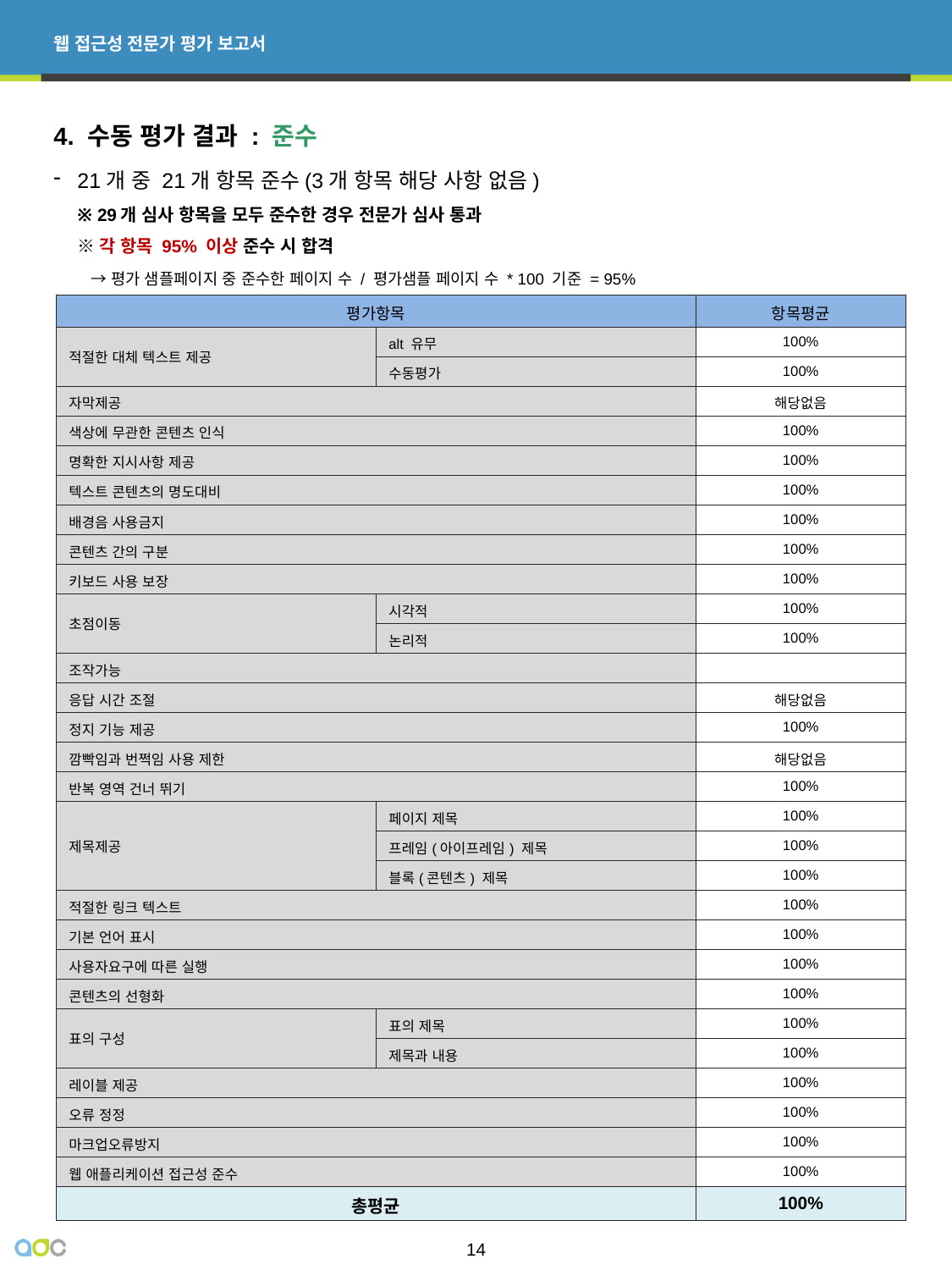

# 4. 수동 평가 결과 : 준수
21개 중 21개 항목 준수(3개 항목 해당 사항 없음)
※ 29개 심사 항목을 모두 준수한 경우 전문가 심사 통과
※ 각 항목 95% 이상 준수 시 합격
   → 평가 샘플페이지 중 준수한 페이지 수 / 평가샘플 페이지 수 * 100 기준 = 95%
| 평가항목 |  | 항목평균 |
| --- | --- | --- |
| 적절한 대체 텍스트 제공 | alt 유무 | 100% |
|  | 수동평가 | 100% |
| 자막제공 |  | 해당없음 |
| 색상에 무관한 콘텐츠 인식 |  | 100% |
| 명확한 지시사항 제공 |  | 100% |
| 텍스트 콘텐츠의 명도대비 |  | 100% |
| 배경음 사용금지 |  | 100% |
| 콘텐츠 간의 구분 |  | 100% |
| 키보드 사용 보장 |  | 100% |
| 초점이동 | 시각적 | 100% |
|  | 논리적 | 100% |
| 조작가능 |  |  |
| 응답 시간 조절 |  | 해당없음 |
| 정지 기능 제공 |  | 100% |
| 깜빡임과 번쩍임 사용 제한 |  | 해당없음 |
| 반복 영역 건너 뛰기 |  | 100% |
| 제목제공 | 페이지 제목 | 100% |
|  | 프레임(아이프레임) 제목 | 100% |
|  | 블록(콘텐츠) 제목 | 100% |
| 적절한 링크 텍스트 |  | 100% |
| 기본 언어 표시 |  | 100% |
| 사용자요구에 따른 실행 |  | 100% |
| 콘텐츠의 선형화 |  | 100% |
| 표의 구성 | 표의 제목 | 100% |
|  | 제목과 내용 | 100% |
| 레이블 제공 |  | 100% |
| 오류 정정 |  | 100% |
| 마크업오류방지 |  | 100% |
| 웹 애플리케이션 접근성 준수 |  | 100% |
| 총평균 |  | 100% |
14